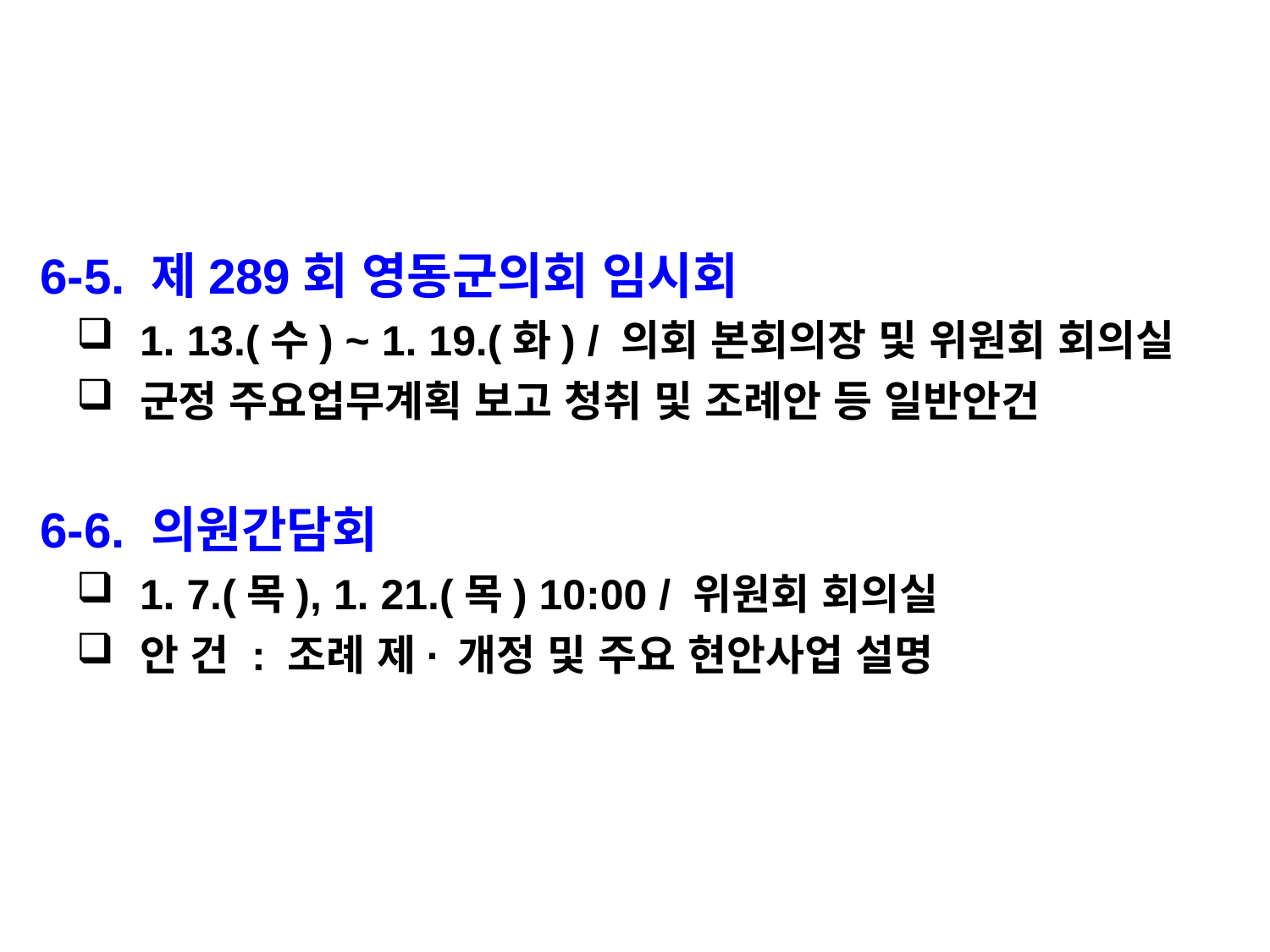

6-5. 제289회 영동군의회 임시회
1. 13.(수) ~ 1. 19.(화) / 의회 본회의장 및 위원회 회의실
군정 주요업무계획 보고 청취 및 조례안 등 일반안건

  6-6. 의원간담회
1. 7.(목), 1. 21.(목) 10:00 / 위원회 회의실
안 건 : 조례 제· 개정 및 주요 현안사업 설명